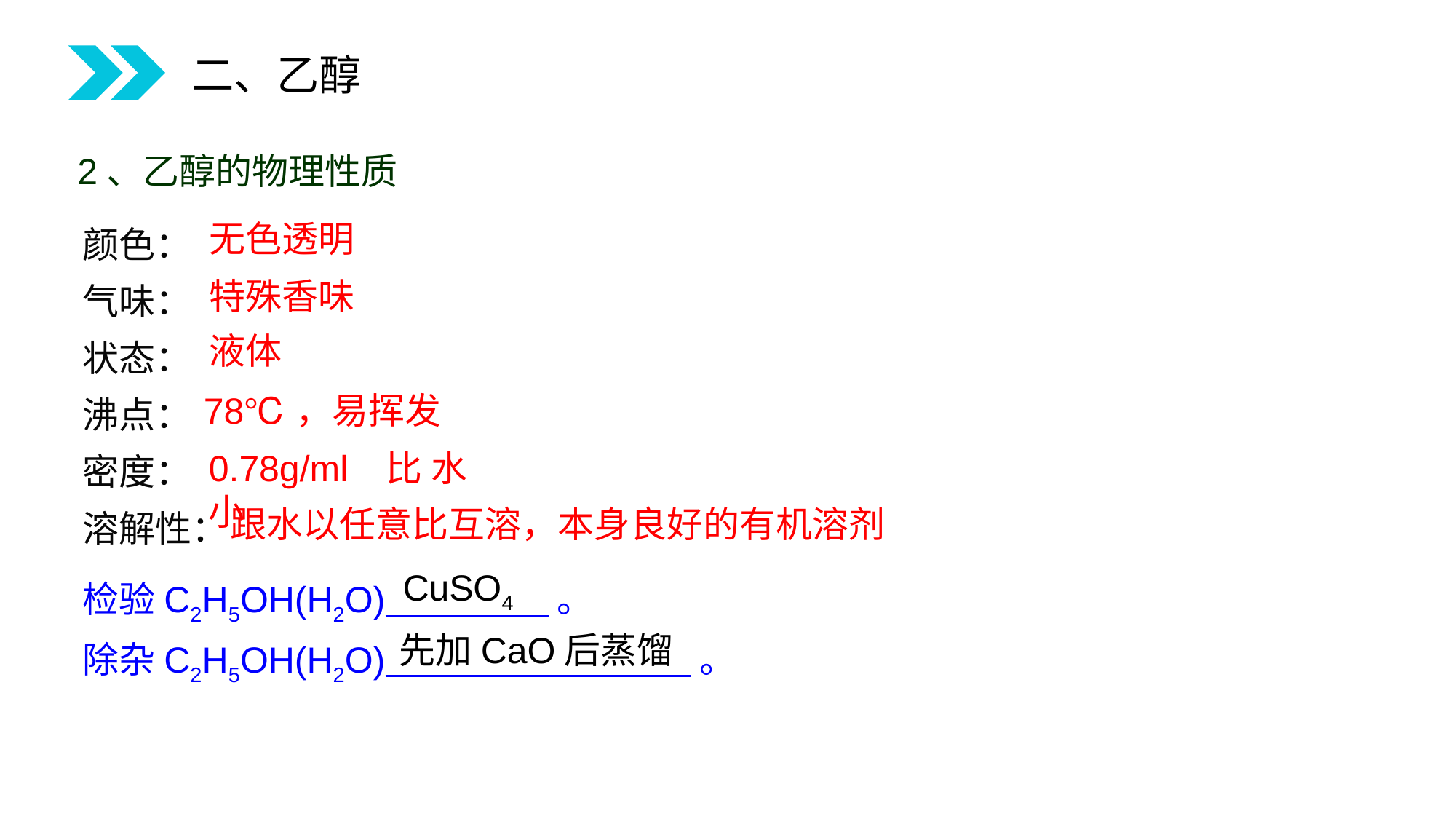

二、乙醇
2、乙醇的物理性质
颜色：
气味：
状态：
沸点：
密度：
溶解性：
无色透明
特殊香味
液体
78℃，易挥发
0.78g/ml 比水小
跟水以任意比互溶，本身良好的有机溶剂
CuSO4
检验C2H5OH(H2O)                。
先加CaO后蒸馏
除杂C2H5OH(H2O)                              。